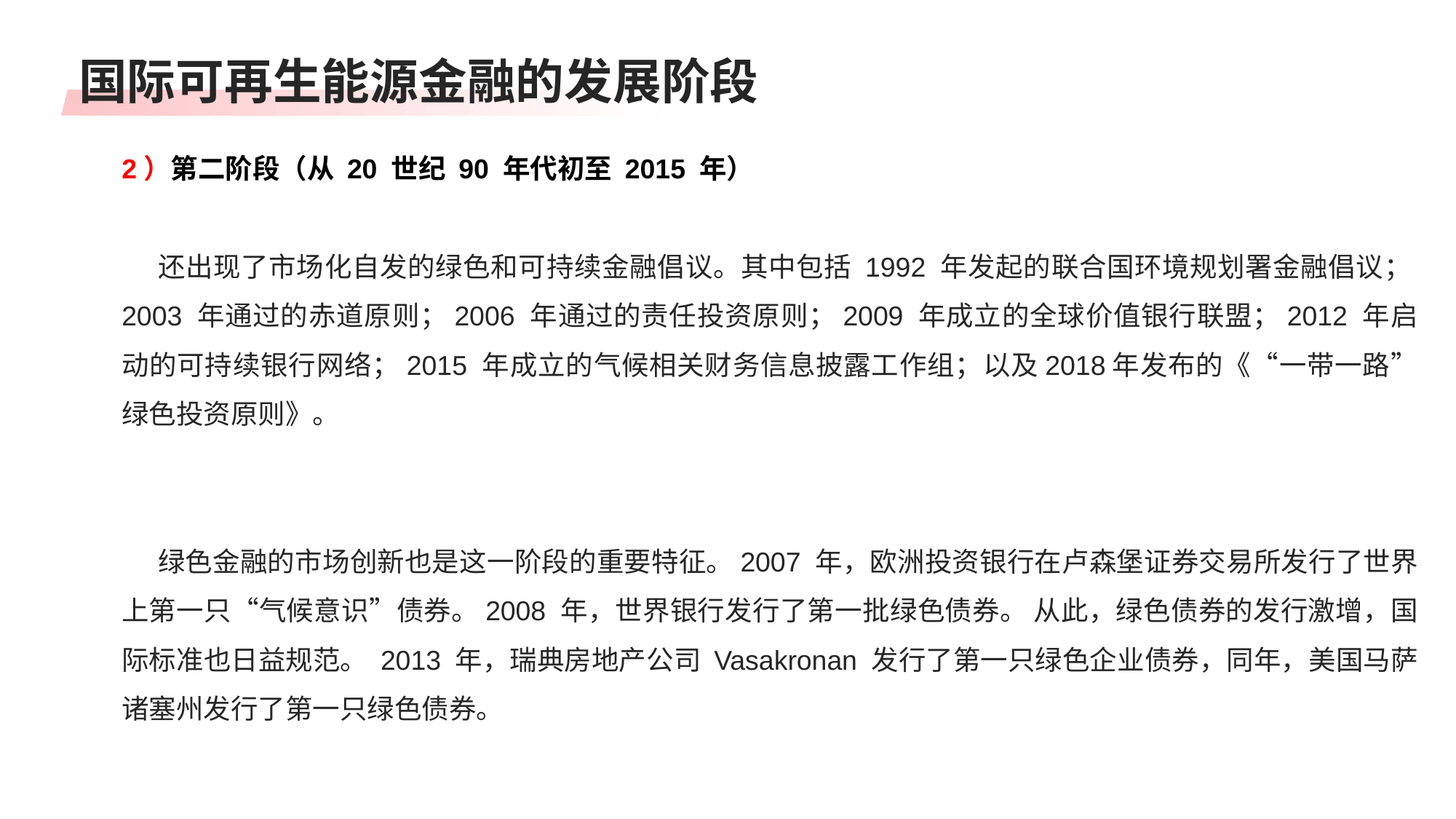

国际可再生能源金融的发展阶段

2）第二阶段（从 20 世纪 90 年代初至 2015 年）

还出现了市场化自发的绿色和可持续金融倡议。其中包括 1992 年发起的联合国环境规划署金融倡议；2003 年通过的赤道原则；2006 年通过的责任投资原则；2009 年成立的全球价值银行联盟；2012 年启动的可持续银行网络；2015 年成立的气候相关财务信息披露工作组；以及2018年发布的《“一带一路”绿色投资原则》。

绿色金融的市场创新也是这一阶段的重要特征。2007 年，欧洲投资银行在卢森堡证券交易所发行了世界上第一只“气候意识”债券。2008 年，世界银行发行了第一批绿色债券。 从此，绿色债券的发行激增，国际标准也日益规范。 2013 年，瑞典房地产公司 Vasakronan 发行了第一只绿色企业债券，同年，美国马萨诸塞州发行了第一只绿色债券。